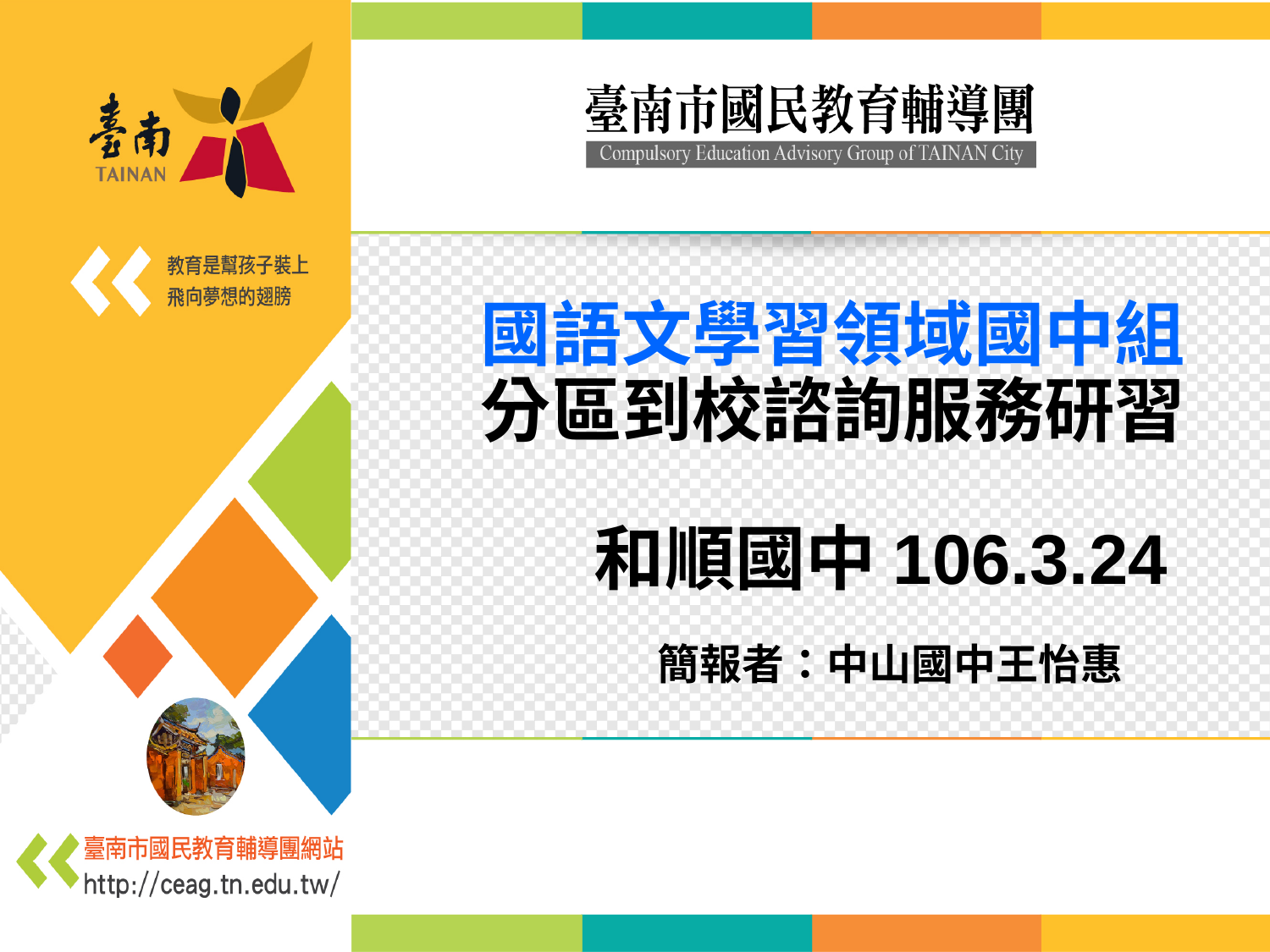

# 國語文學習領域國中組 分區到校諮詢服務研習
和順國中106.3.24
簡報者：中山國中王怡惠